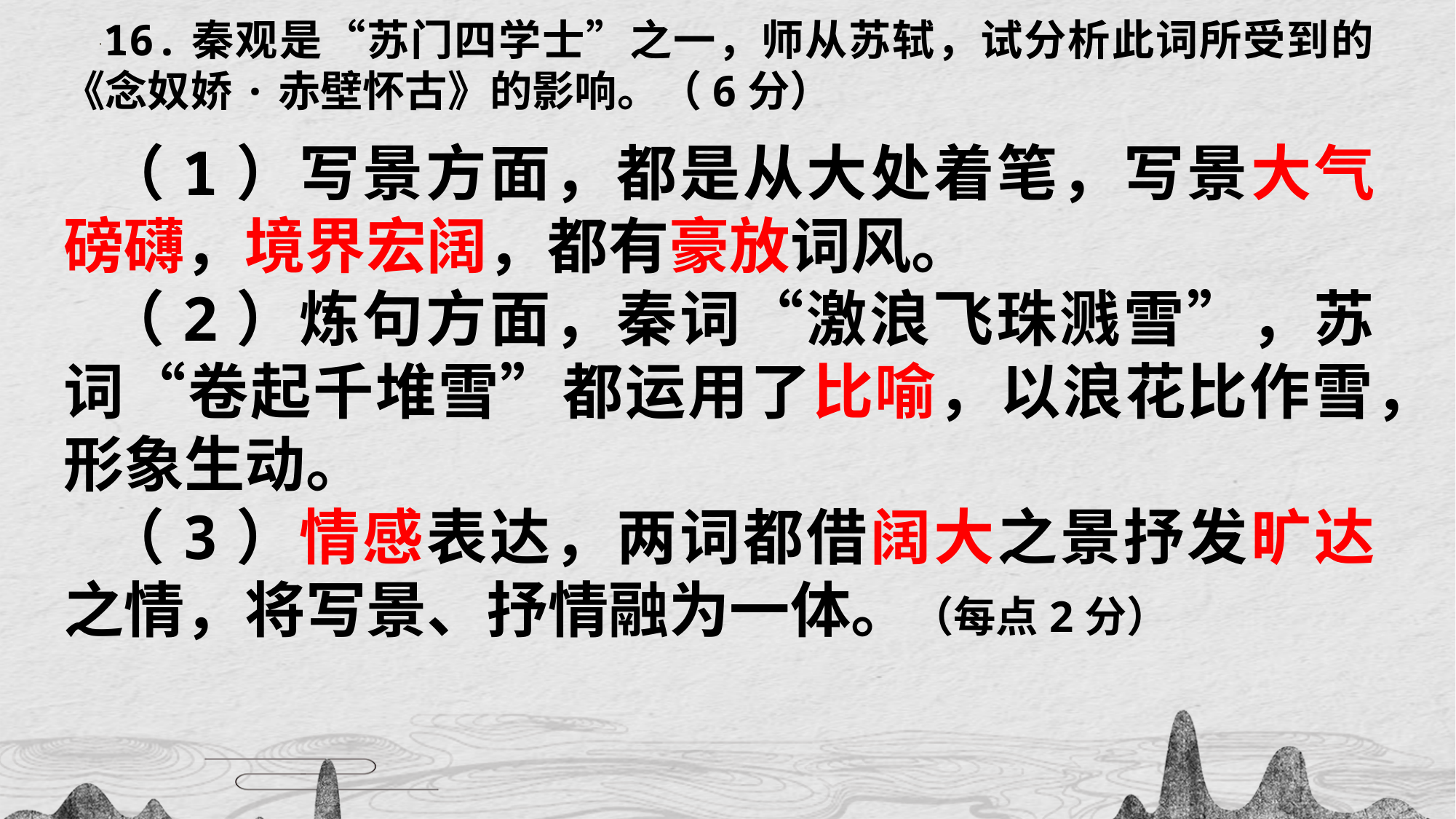

16.秦观是“苏门四学士”之一，师从苏轼，试分析此词所受到的《念奴娇·赤壁怀古》的影响。（6分）
（1）写景方面，都是从大处着笔，写景大气磅礴，境界宏阔，都有豪放词风。
（2）炼句方面，秦词“激浪飞珠溅雪”，苏词“卷起千堆雪”都运用了比喻，以浪花比作雪，形象生动。
（3）情感表达，两词都借阔大之景抒发旷达之情，将写景、抒情融为一体。（每点2分）